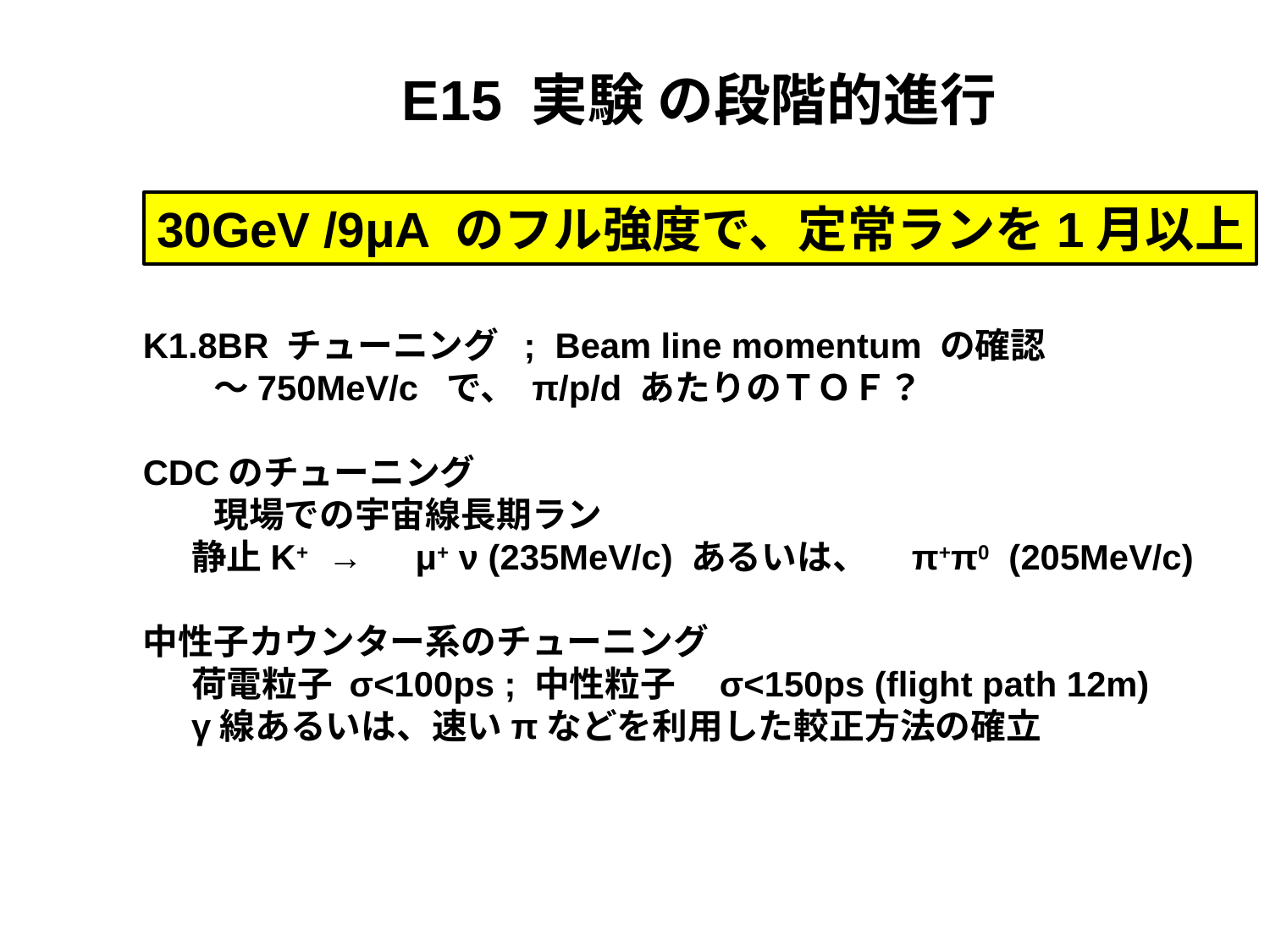

E15 実験 の段階的進行
30GeV /9μA のフル強度で、定常ランを1月以上
K1.8BR チューニング  ;  Beam line momentum の確認
　　～750MeV/c  で、 π/p/d あたりのＴＯＦ？

CDCのチューニング
　　現場での宇宙線長期ラン
     静止K+  →　μ+ ν (235MeV/c) あるいは、　π+π0  (205MeV/c)

中性子カウンター系のチューニング
     荷電粒子 σ<100ps ; 中性粒子　σ<150ps (flight path 12m)
     γ線あるいは、速いπなどを利用した較正方法の確立